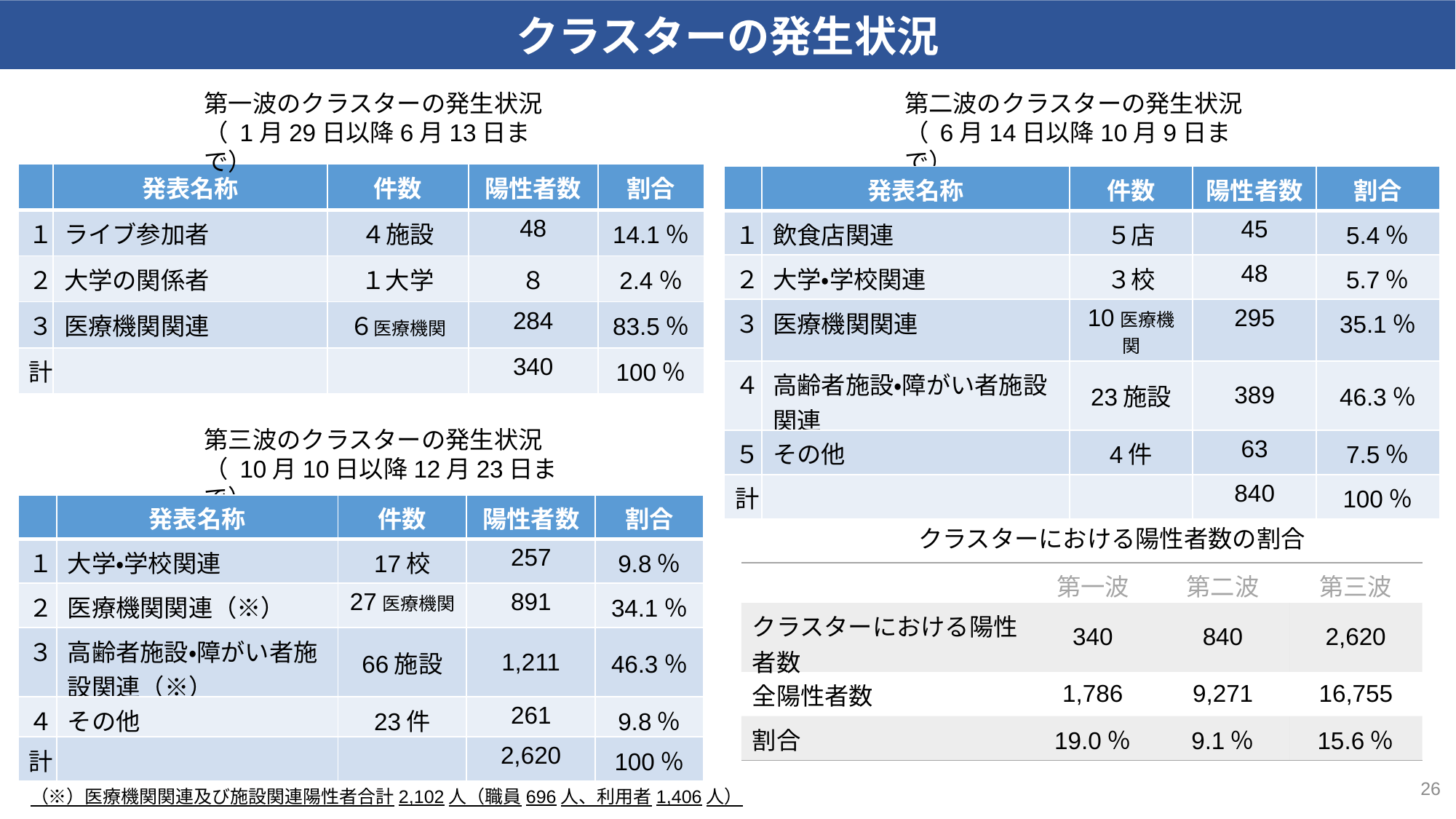

クラスターの発生状況
第一波のクラスターの発生状況
（ 1月29日以降6月13日まで）
第二波のクラスターの発生状況
（ 6月14日以降10月9日まで）
|  | 発表名称 | 件数 | 陽性者数 | 割合 |
| --- | --- | --- | --- | --- |
| １ | ライブ参加者 | ４施設 | 48 | 14.1％ |
| ２ | 大学の関係者 | １大学 | ８ | 2.4％ |
| ３ | 医療機関関連 | ６医療機関 | 284 | 83.5％ |
| 計 |  |  | 340 | 100％ |
|  | 発表名称 | 件数 | 陽性者数 | 割合 |
| --- | --- | --- | --- | --- |
| １ | 飲食店関連 | ５店 | 45 | 5.4％ |
| ２ | 大学・学校関連 | ３校 | 48 | 5.7％ |
| ３ | 医療機関関連 | 10医療機関 | 295 | 35.1％ |
| ４ | 高齢者施設・障がい者施設関連 | 23施設 | 389 | 46.3％ |
| ５ | その他 | 4件 | 63 | 7.5％ |
| 計 |  |  | 840 | 100％ |
第三波のクラスターの発生状況
（ 10月10日以降12月23日まで）
|  | 発表名称 | 件数 | 陽性者数 | 割合 |
| --- | --- | --- | --- | --- |
| １ | 大学・学校関連 | 17校 | 257 | 9.8％ |
| ２ | 医療機関関連（※） | 27医療機関 | 891 | 34.1％ |
| ３ | 高齢者施設・障がい者施設関連（※） | 66施設 | 1,211 | 46.3％ |
| ４ | その他 | 23件 | 261 | 9.8％ |
| 計 |  |  | 2,620 | 100％ |
クラスターにおける陽性者数の割合
|  | 第一波 | 第二波 | 第三波 |
| --- | --- | --- | --- |
| クラスターにおける陽性者数 | 340 | 840 | 2,620 |
| 全陽性者数 | 1,786 | 9,271 | 16,755 |
| 割合 | 19.0％ | 9.1％ | 15.6％ |
26
（※）医療機関関連及び施設関連陽性者合計2,102人（職員696人、利用者1,406人）